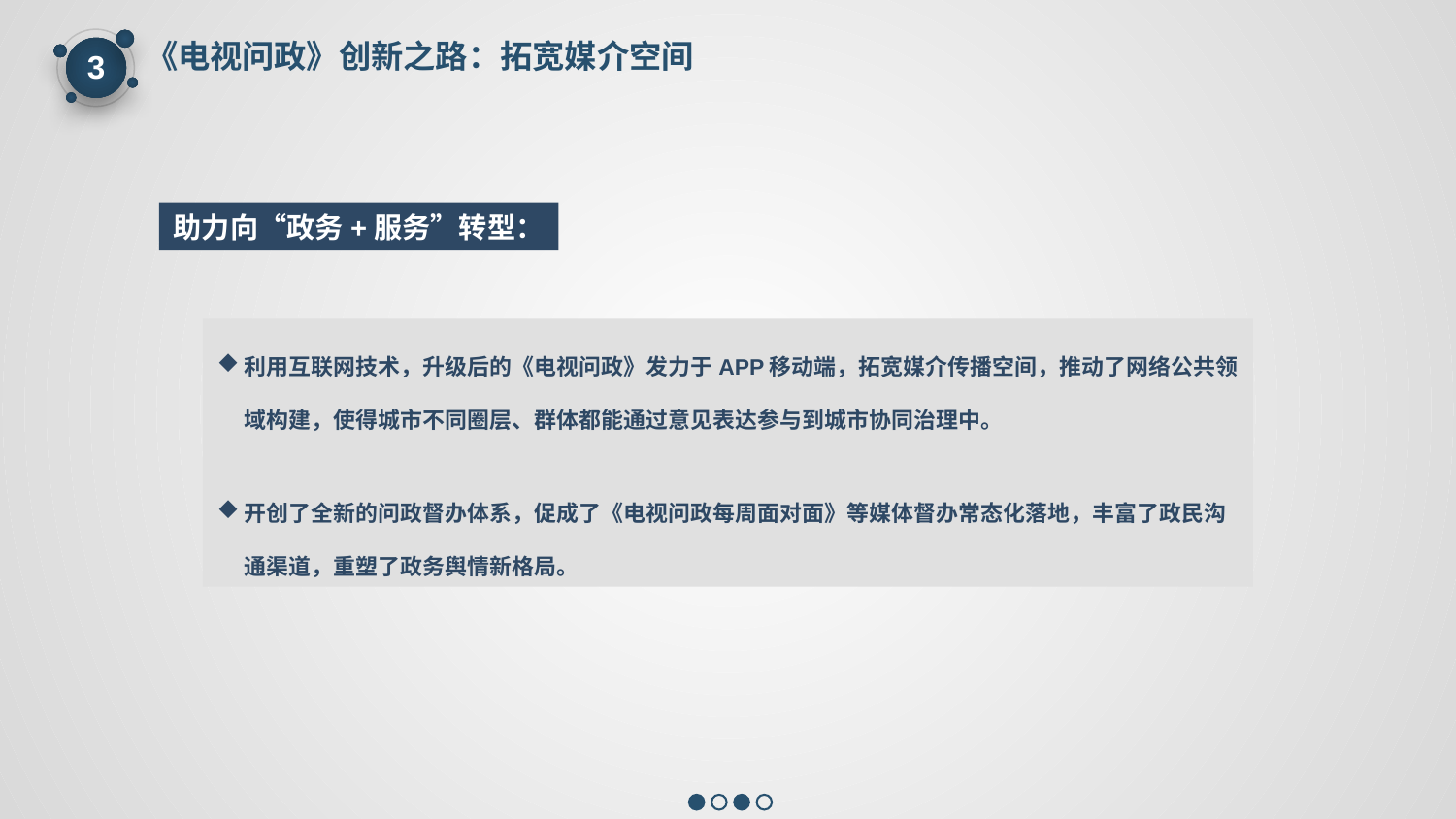

《电视问政》创新之路：拓宽媒介空间
3
助力向“政务+服务”转型：
利用互联网技术，升级后的《电视问政》发力于APP移动端，拓宽媒介传播空间，推动了网络公共领域构建，使得城市不同圈层、群体都能通过意见表达参与到城市协同治理中。
开创了全新的问政督办体系，促成了《电视问政每周面对面》等媒体督办常态化落地，丰富了政民沟通渠道，重塑了政务舆情新格局。